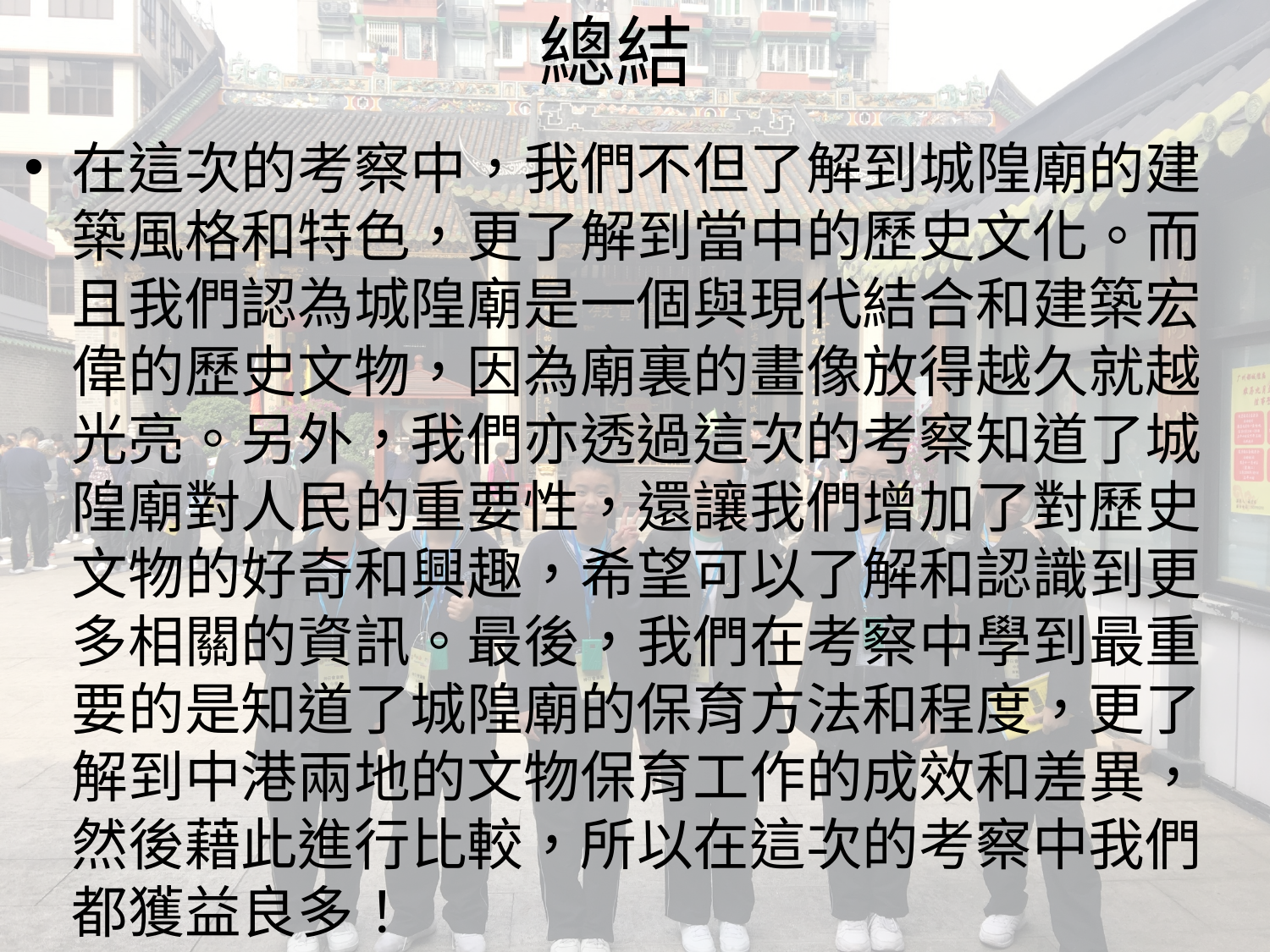

# 總結
在這次的考察中，我們不但了解到城隍廟的建築風格和特色，更了解到當中的歷史文化。而且我們認為城隍廟是一個與現代結合和建築宏偉的歷史文物，因為廟裏的畫像放得越久就越光亮。另外，我們亦透過這次的考察知道了城隍廟對人民的重要性，還讓我們增加了對歷史文物的好奇和興趣，希望可以了解和認識到更多相關的資訊。最後，我們在考察中學到最重要的是知道了城隍廟的保育方法和程度，更了解到中港兩地的文物保育工作的成效和差異，然後藉此進行比較，所以在這次的考察中我們都獲益良多！